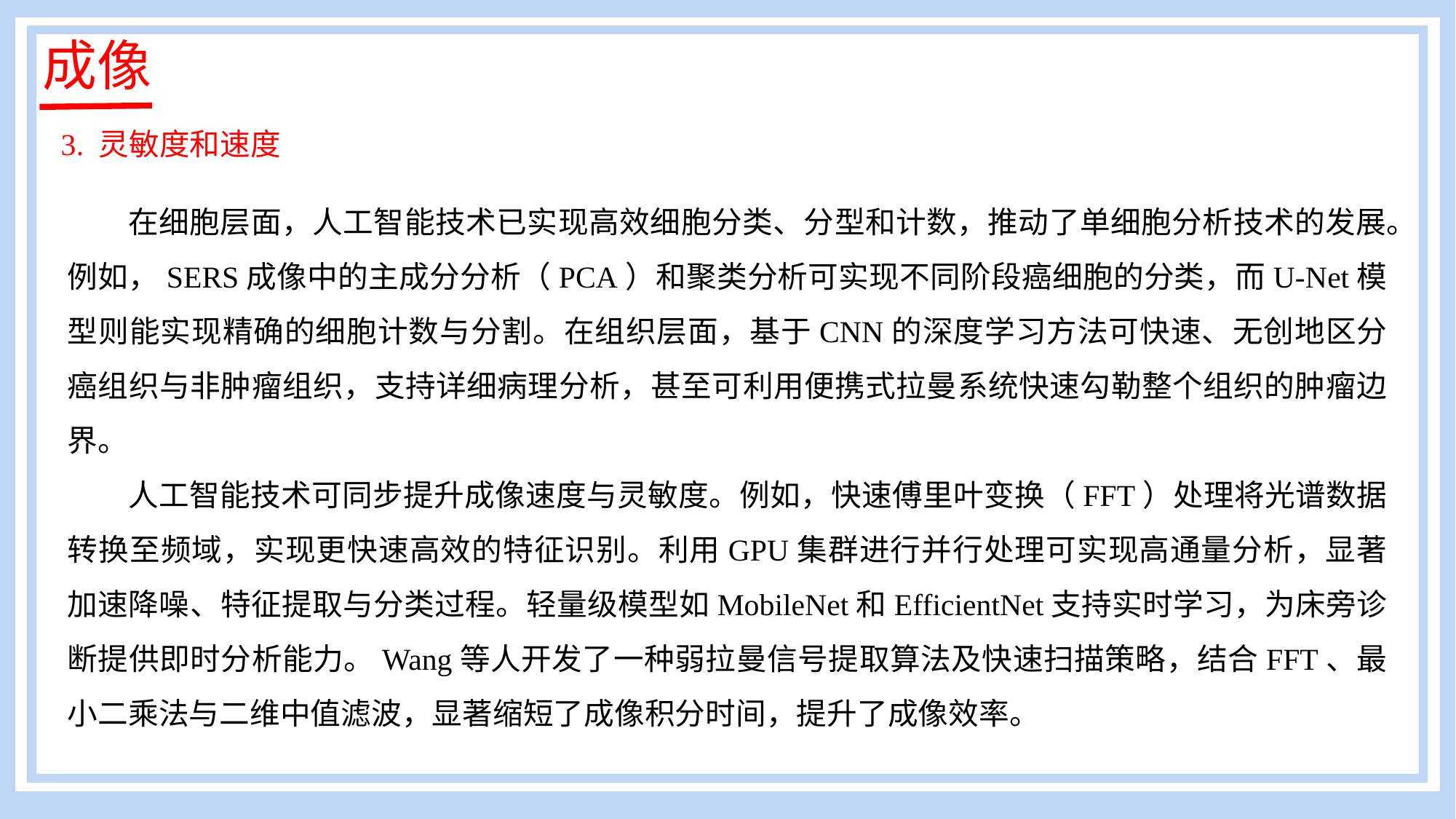

成像
c
3. 灵敏度和速度

在细胞层面，人工智能技术已实现高效细胞分类、分型和计数，推动了单细胞分析技术的发展。例如，SERS成像中的主成分分析（PCA）和聚类分析可实现不同阶段癌细胞的分类，而U-Net模型则能实现精确的细胞计数与分割。在组织层面，基于CNN的深度学习方法可快速、无创地区分癌组织与非肿瘤组织，支持详细病理分析，甚至可利用便携式拉曼系统快速勾勒整个组织的肿瘤边界。
人工智能技术可同步提升成像速度与灵敏度。例如，快速傅里叶变换（FFT）处理将光谱数据转换至频域，实现更快速高效的特征识别。利用GPU集群进行并行处理可实现高通量分析，显著加速降噪、特征提取与分类过程。轻量级模型如MobileNet和EfficientNet支持实时学习，为床旁诊断提供即时分析能力。Wang等人开发了一种弱拉曼信号提取算法及快速扫描策略，结合FFT、最小二乘法与二维中值滤波，显著缩短了成像积分时间，提升了成像效率。